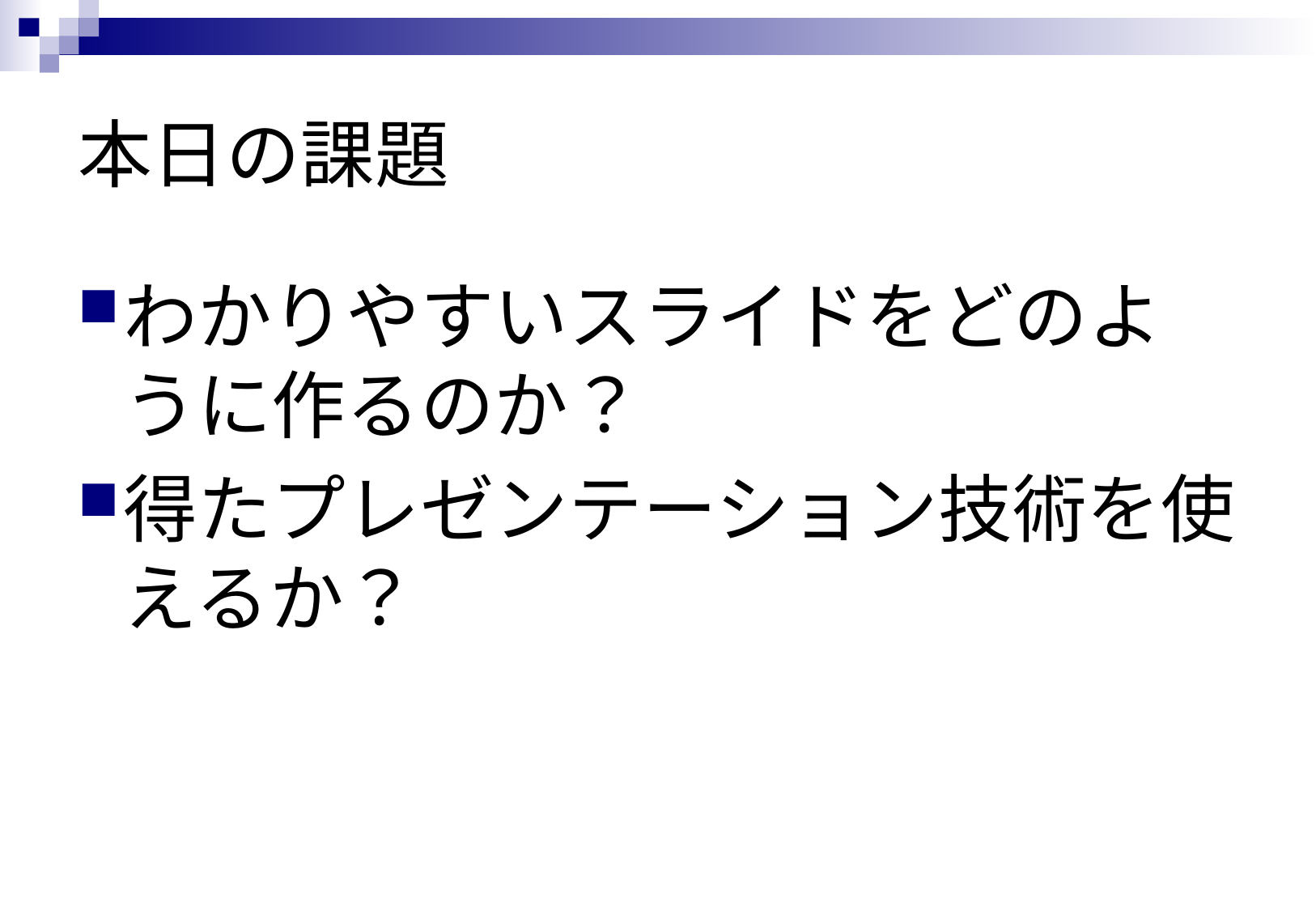

# 本日の課題
わかりやすいスライドをどのように作るのか？
得たプレゼンテーション技術を使えるか？